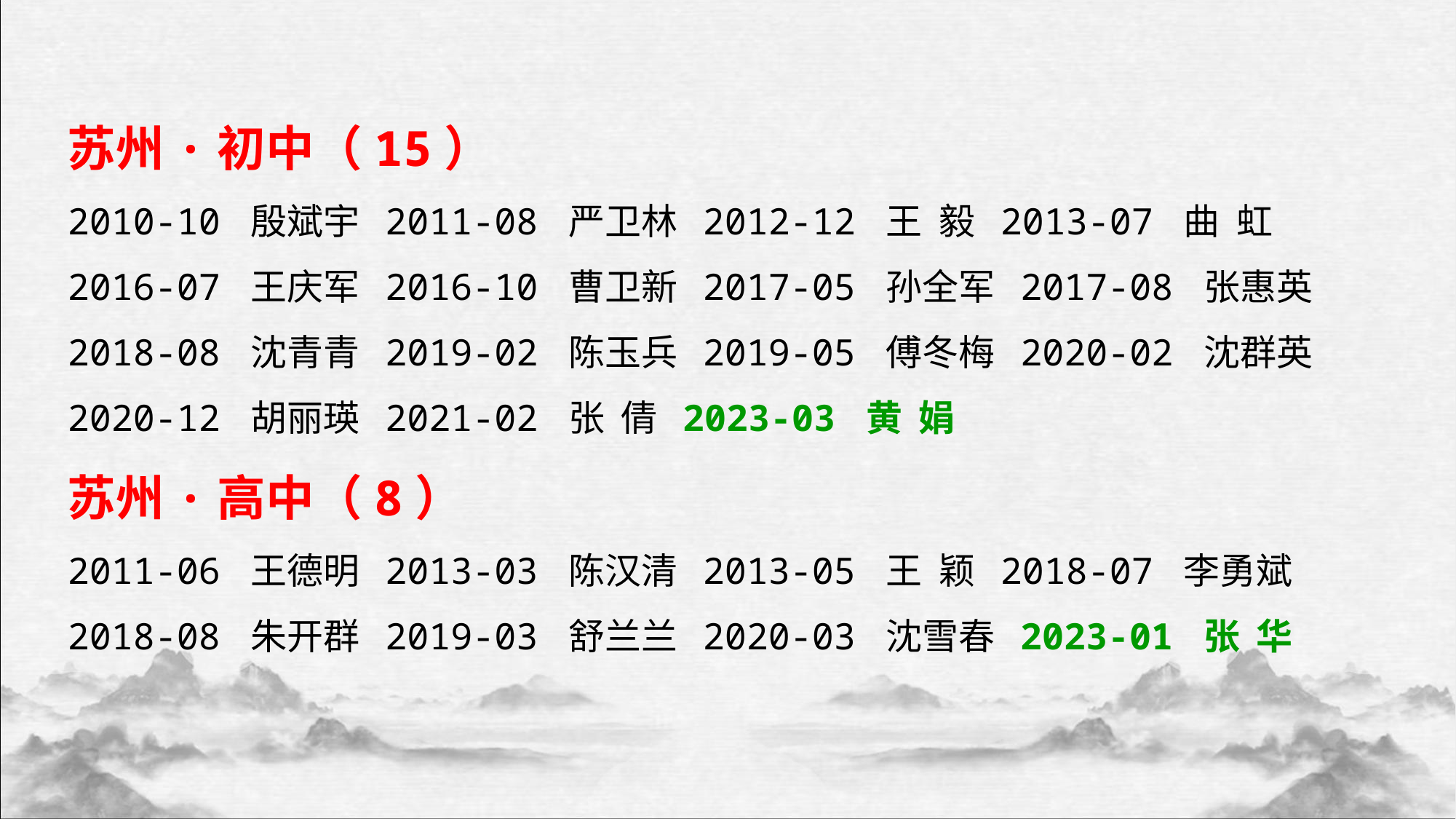

苏州·初中（15）
2010-10 殷斌宇  2011-08 严卫林  2012-12 王  毅  2013-07 曲  虹       2016-07 王庆军  2016-10 曹卫新  2017-05 孙全军  2017-08 张惠英
2018-08 沈青青  2019-02 陈玉兵  2019-05 傅冬梅  2020-02 沈群英
2020-12 胡丽瑛  2021-02 张  倩  2023-03 黄  娟
苏州·高中（8）
2011-06 王德明  2013-03 陈汉清  2013-05 王  颖  2018-07 李勇斌
2018-08 朱开群  2019-03 舒兰兰  2020-03 沈雪春  2023-01 张  华